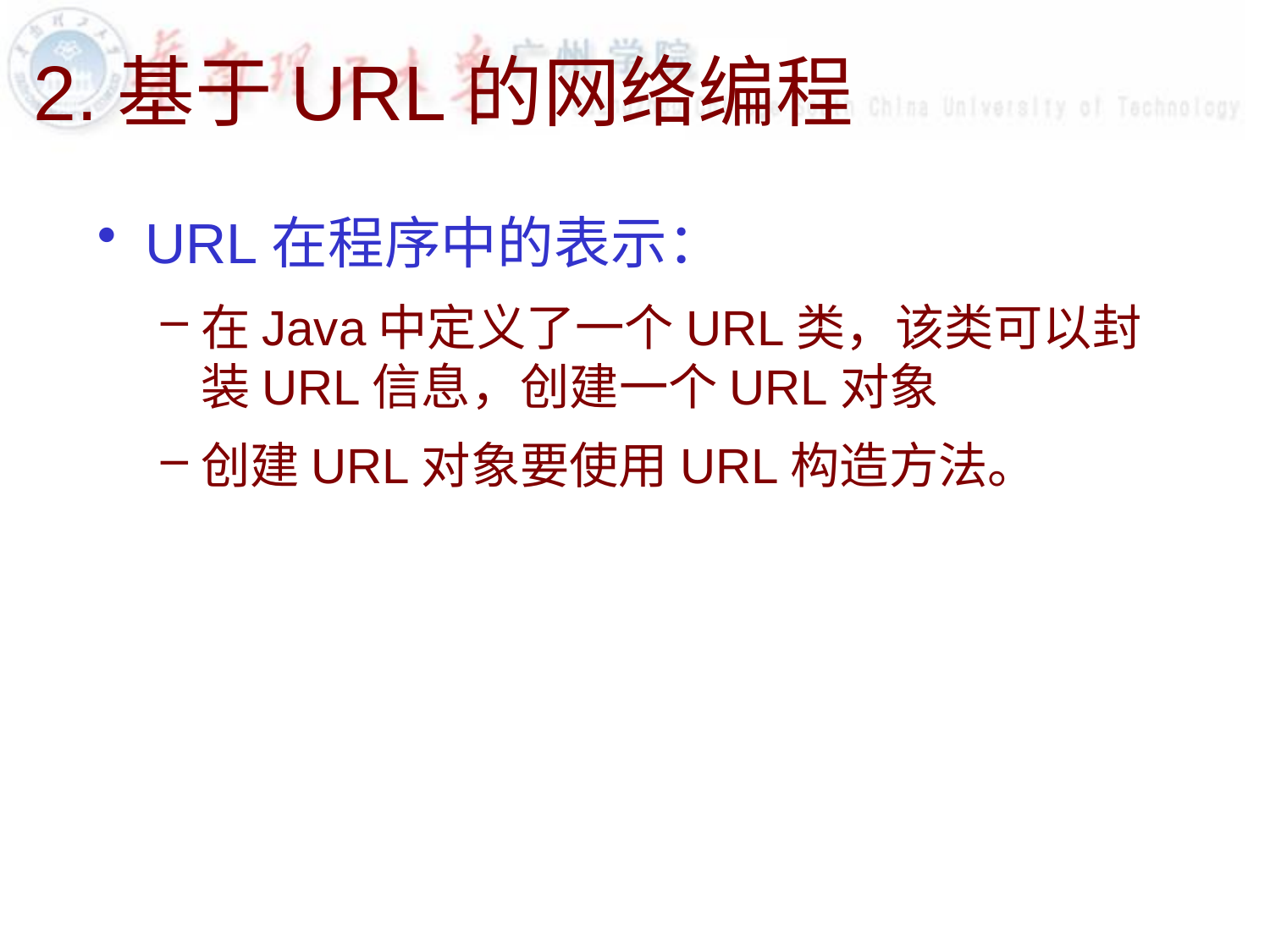

# 2.基于URL的网络编程
URL在程序中的表示：
在Java中定义了一个URL类，该类可以封装URL信息，创建一个URL对象
创建URL对象要使用URL构造方法。